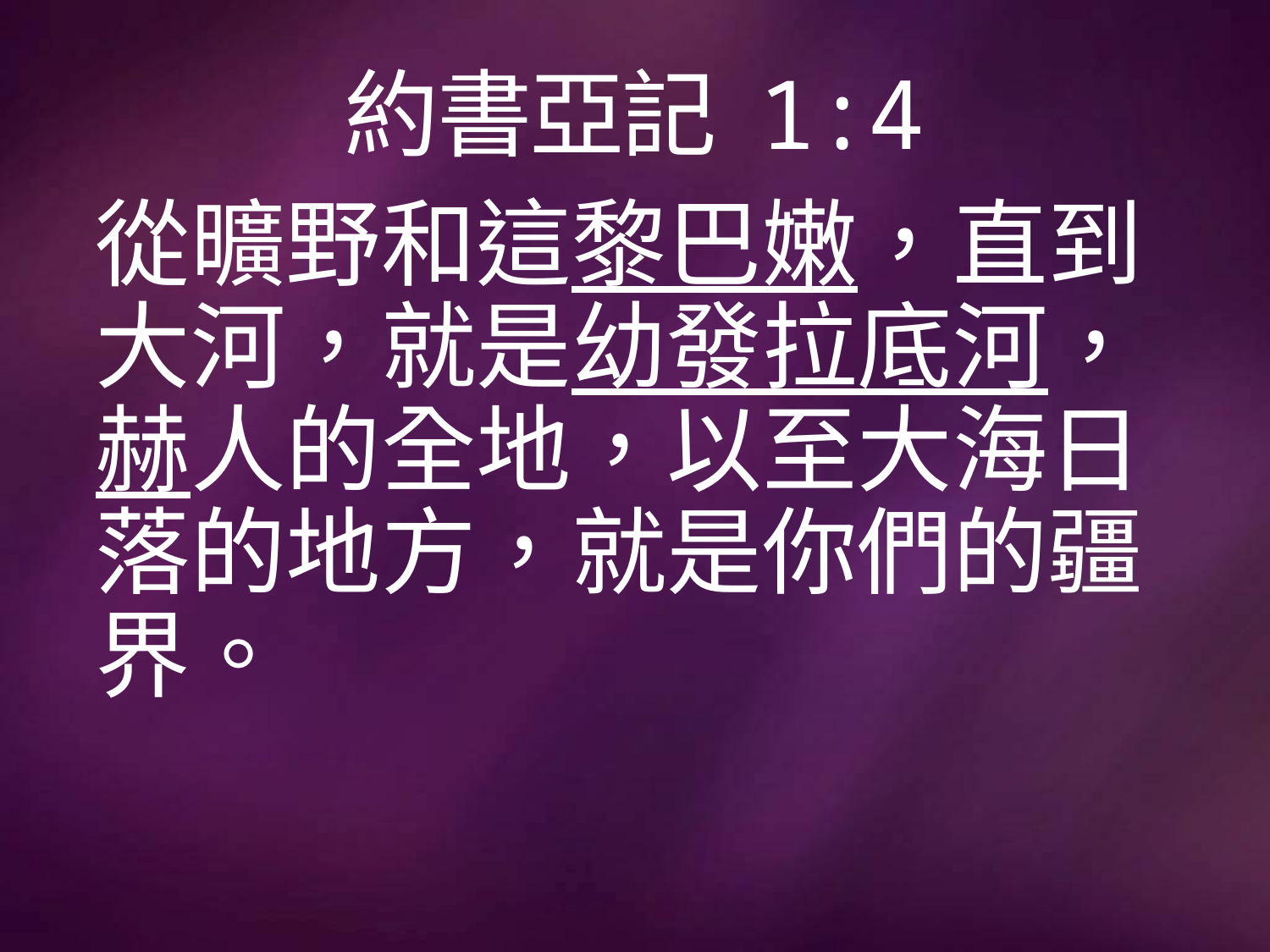

# 約書亞記 1:4
從曠野和這黎巴嫩，直到大河，就是幼發拉底河，赫人的全地，以至大海日落的地方，就是你們的疆界。